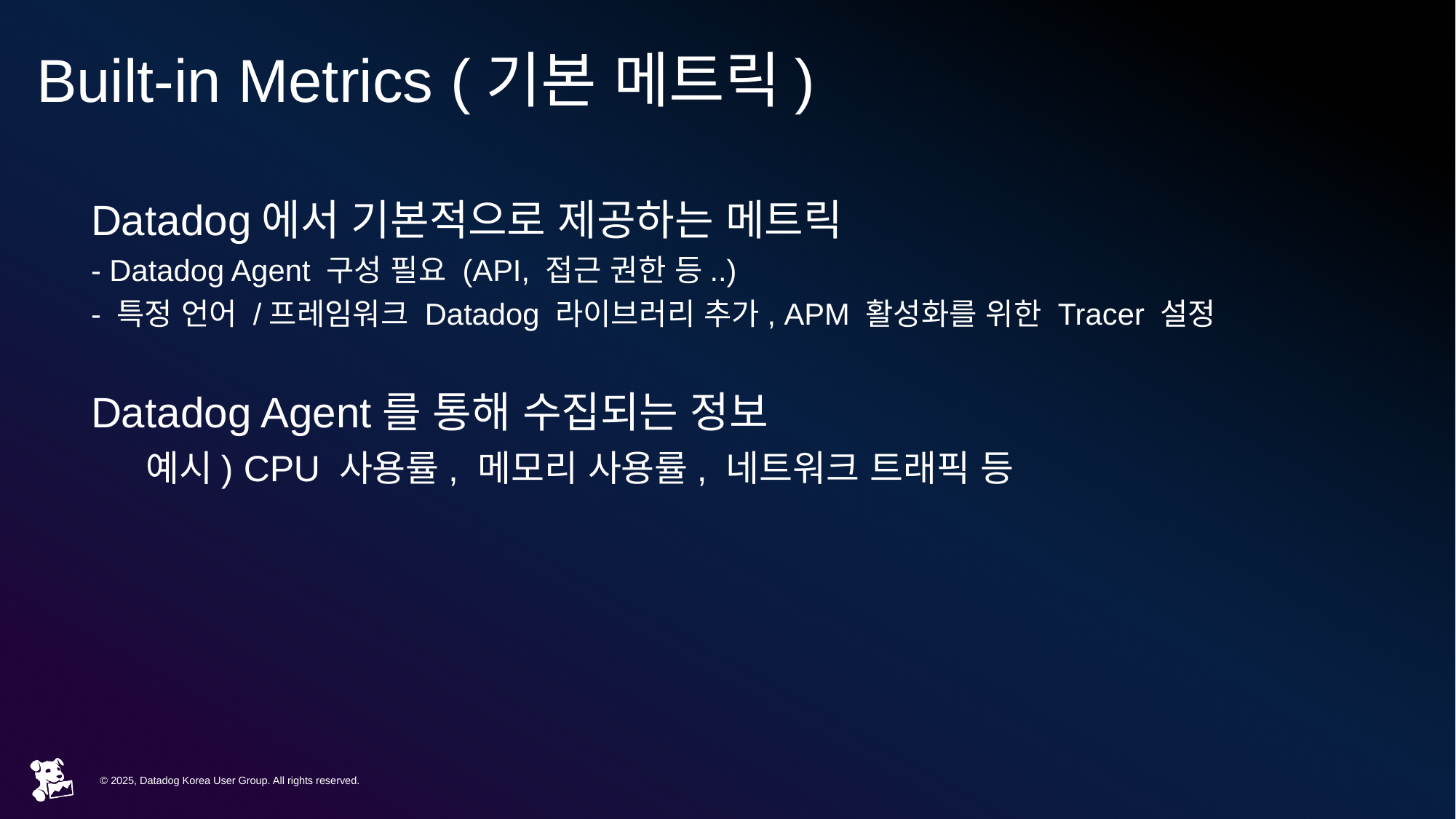

# Built-in Metrics (기본 메트릭)
Datadog에서 기본적으로 제공하는 메트릭
- Datadog Agent 구성 필요 (API, 접근 권한 등..)
- 특정 언어 /프레임워크 Datadog 라이브러리 추가, APM 활성화를 위한 Tracer 설정

Datadog Agent를 통해 수집되는 정보
예시) CPU 사용률, 메모리 사용률, 네트워크 트래픽 등